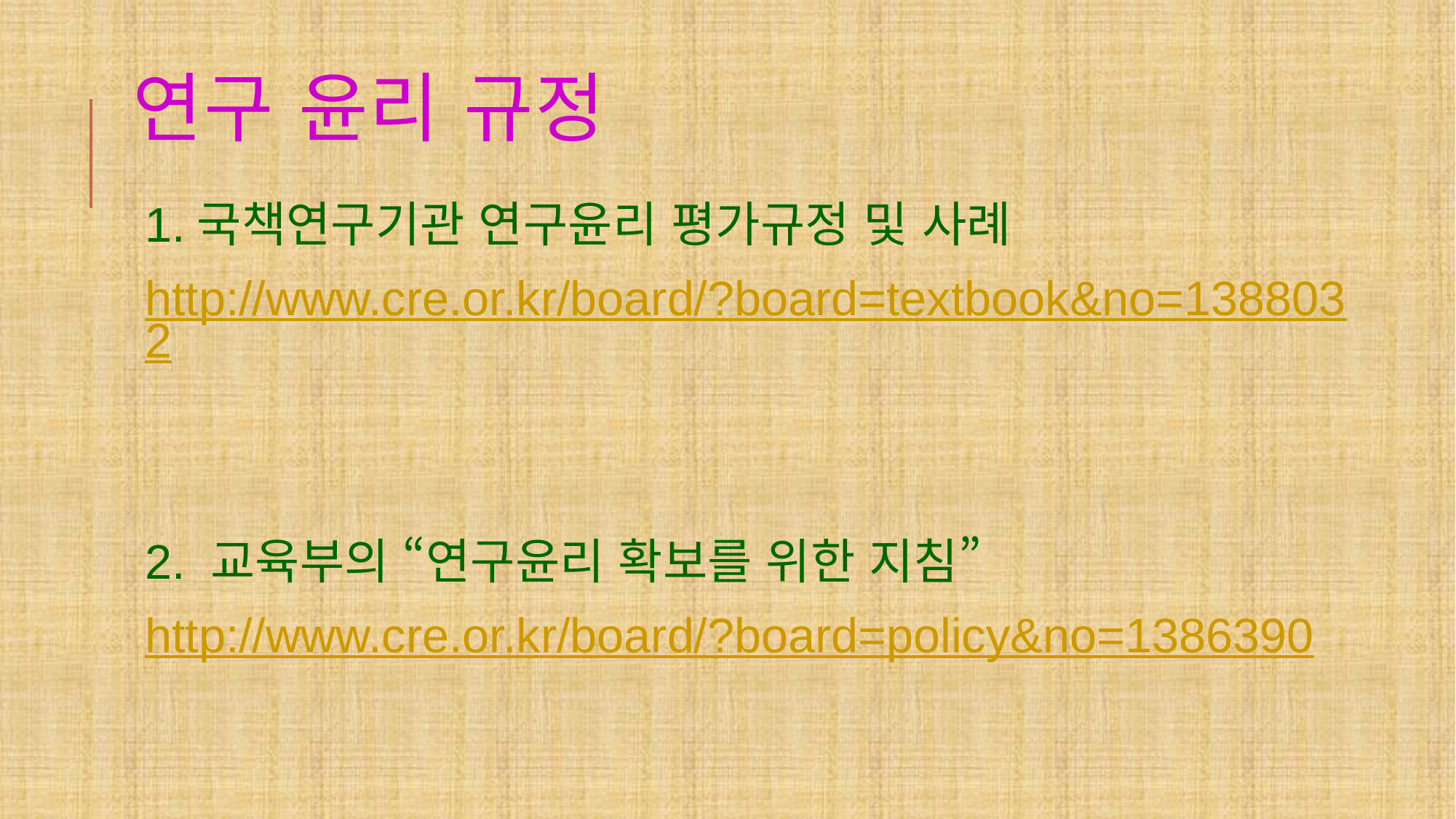

# 연구 윤리 규정
1.국책연구기관 연구윤리 평가규정 및 사례
http://www.cre.or.kr/board/?board=textbook&no=1388032

2. 교육부의 “연구윤리 확보를 위한 지침”
http://www.cre.or.kr/board/?board=policy&no=1386390